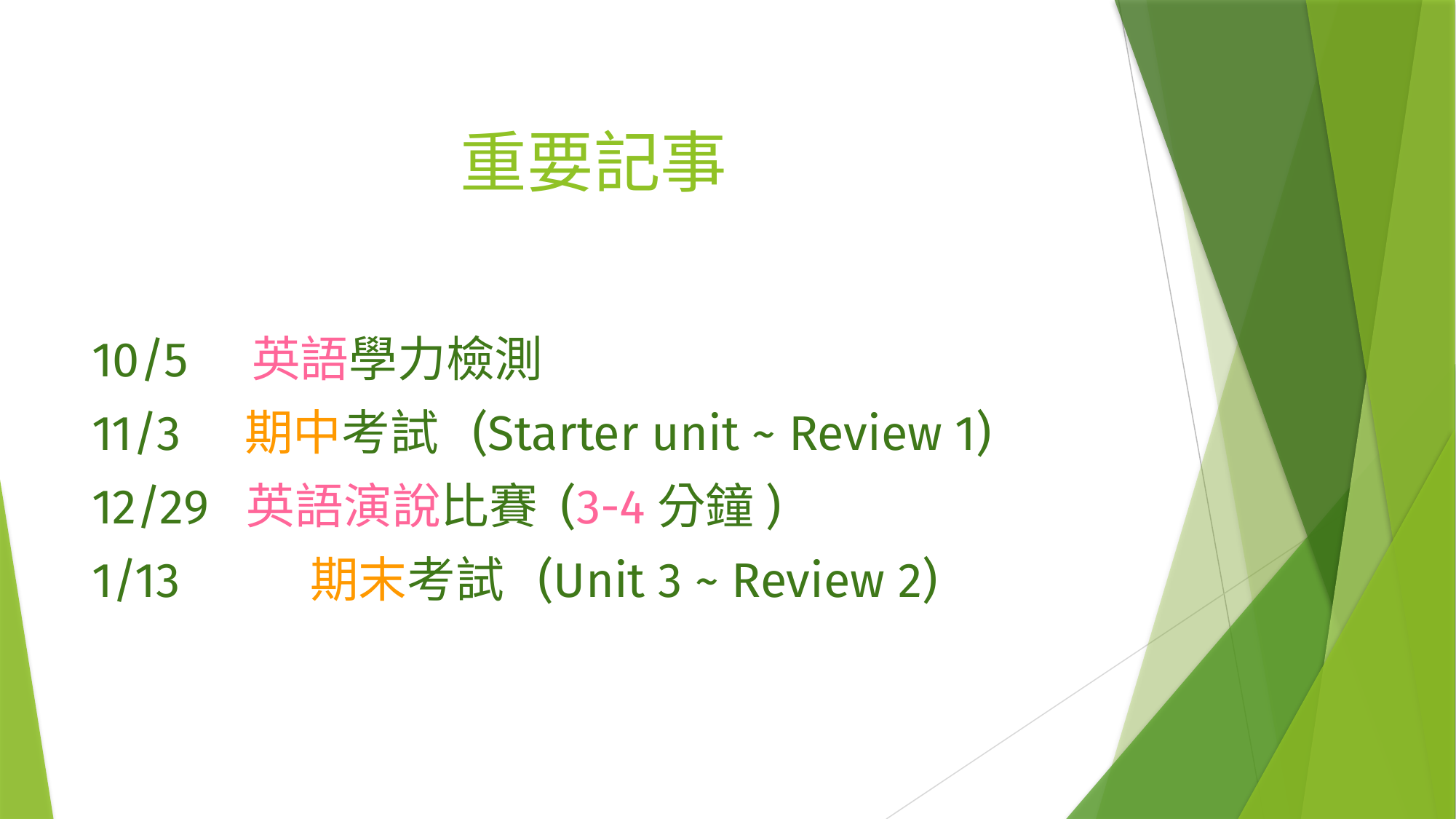

# 重要記事
10/5    英語學力檢測
11/3    期中考試  (Starter unit ~ Review 1)
12/29  英語演說比賽 (3-4分鐘)
1/13		期末考試  (Unit 3 ~ Review 2)